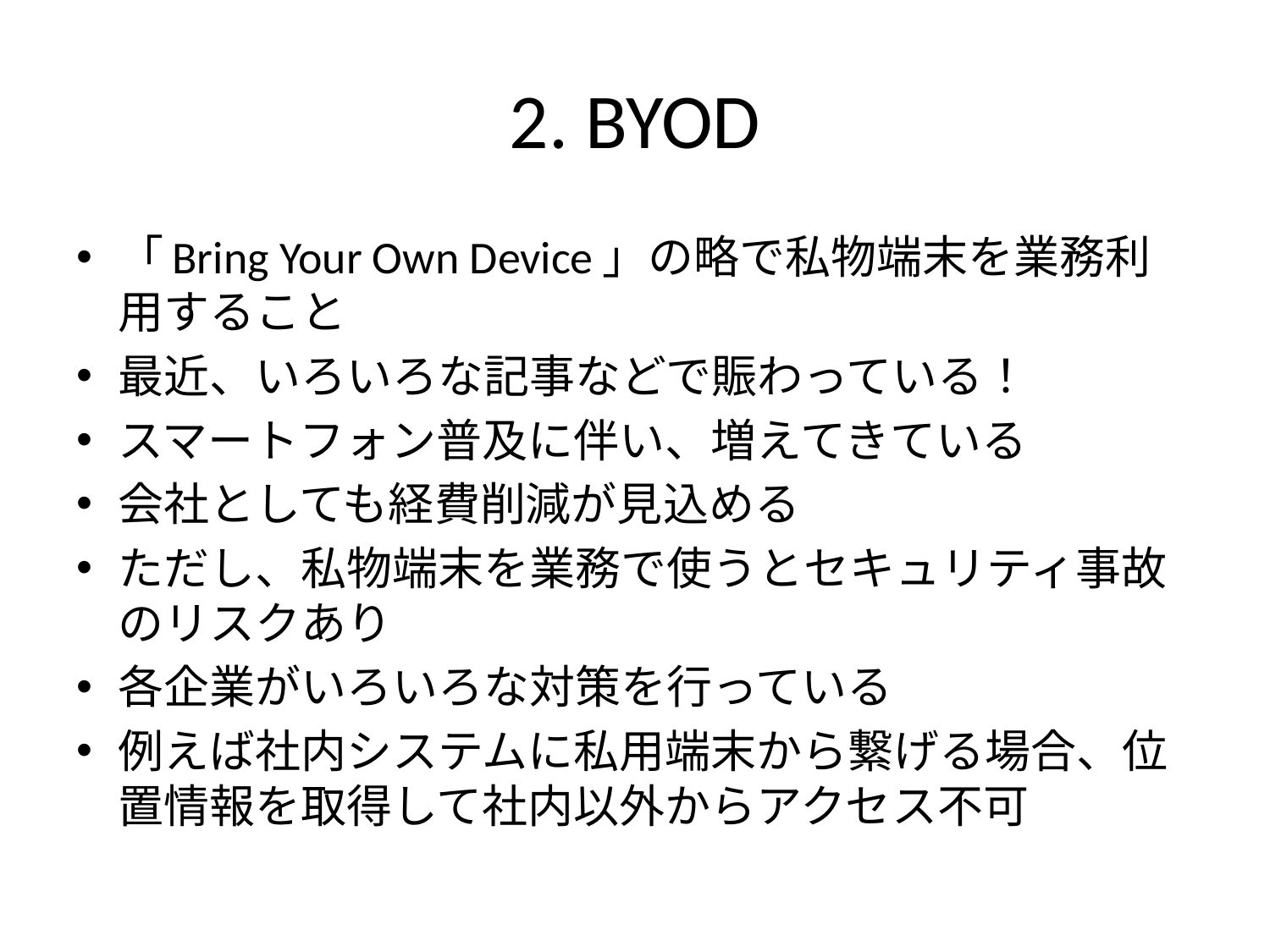

# 2. BYOD
「Bring Your Own Device」の略で私物端末を業務利用すること
最近、いろいろな記事などで賑わっている！
スマートフォン普及に伴い、増えてきている
会社としても経費削減が見込める
ただし、私物端末を業務で使うとセキュリティ事故のリスクあり
各企業がいろいろな対策を行っている
例えば社内システムに私用端末から繋げる場合、位置情報を取得して社内以外からアクセス不可